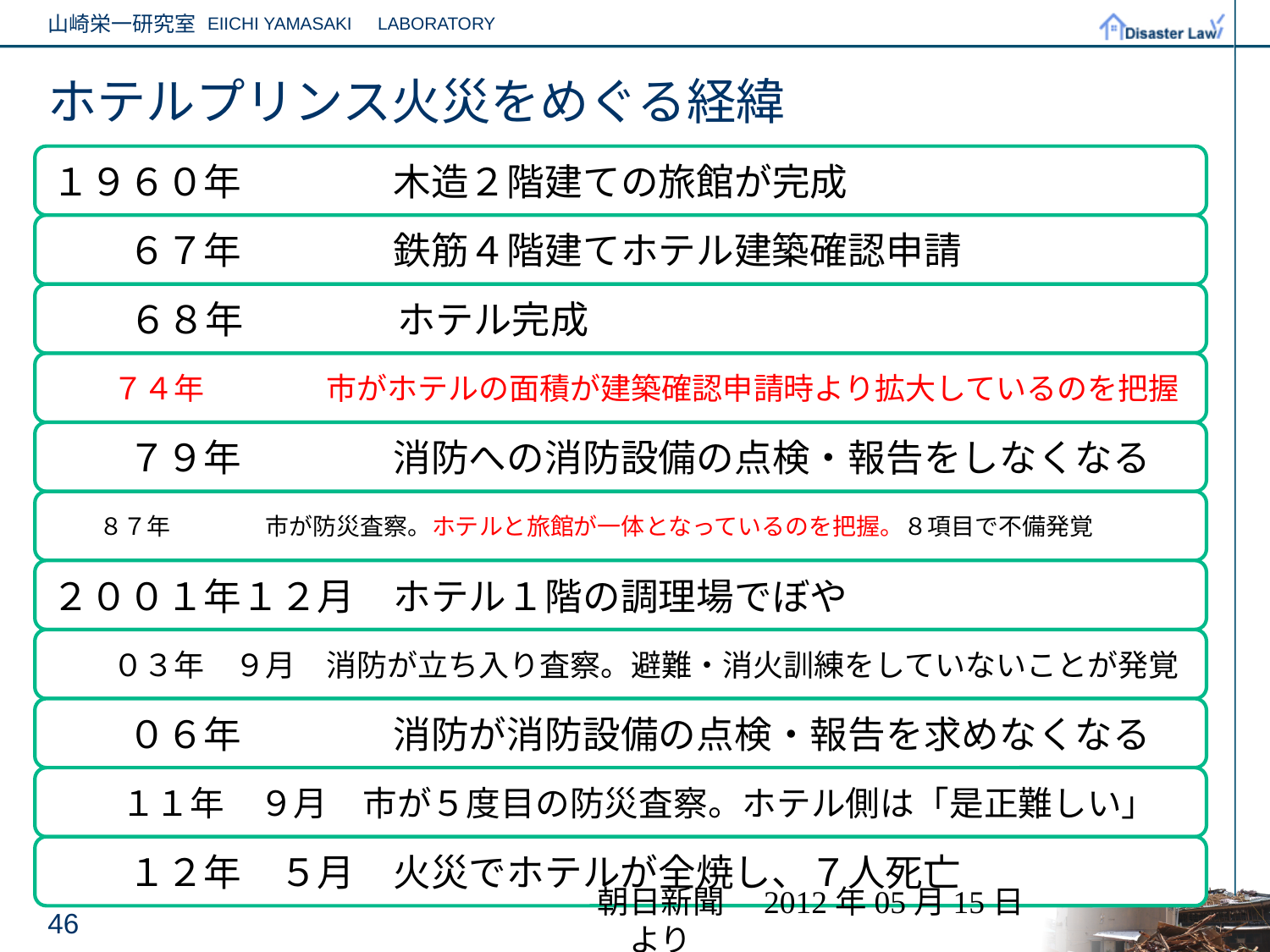

# ホテルプリンス火災をめぐる経緯
１９６０年　　　　木造２階建ての旅館が完成
　　６７年　　　　鉄筋４階建てホテル建築確認申請
　　６８年　　　　ホテル完成
　　７４年　　　　市がホテルの面積が建築確認申請時より拡大しているのを把握
　　０３年　９月　消防が立ち入り査察。避難・消火訓練をしていないことが発覚
朝日新聞　2012年05月15日　より
46